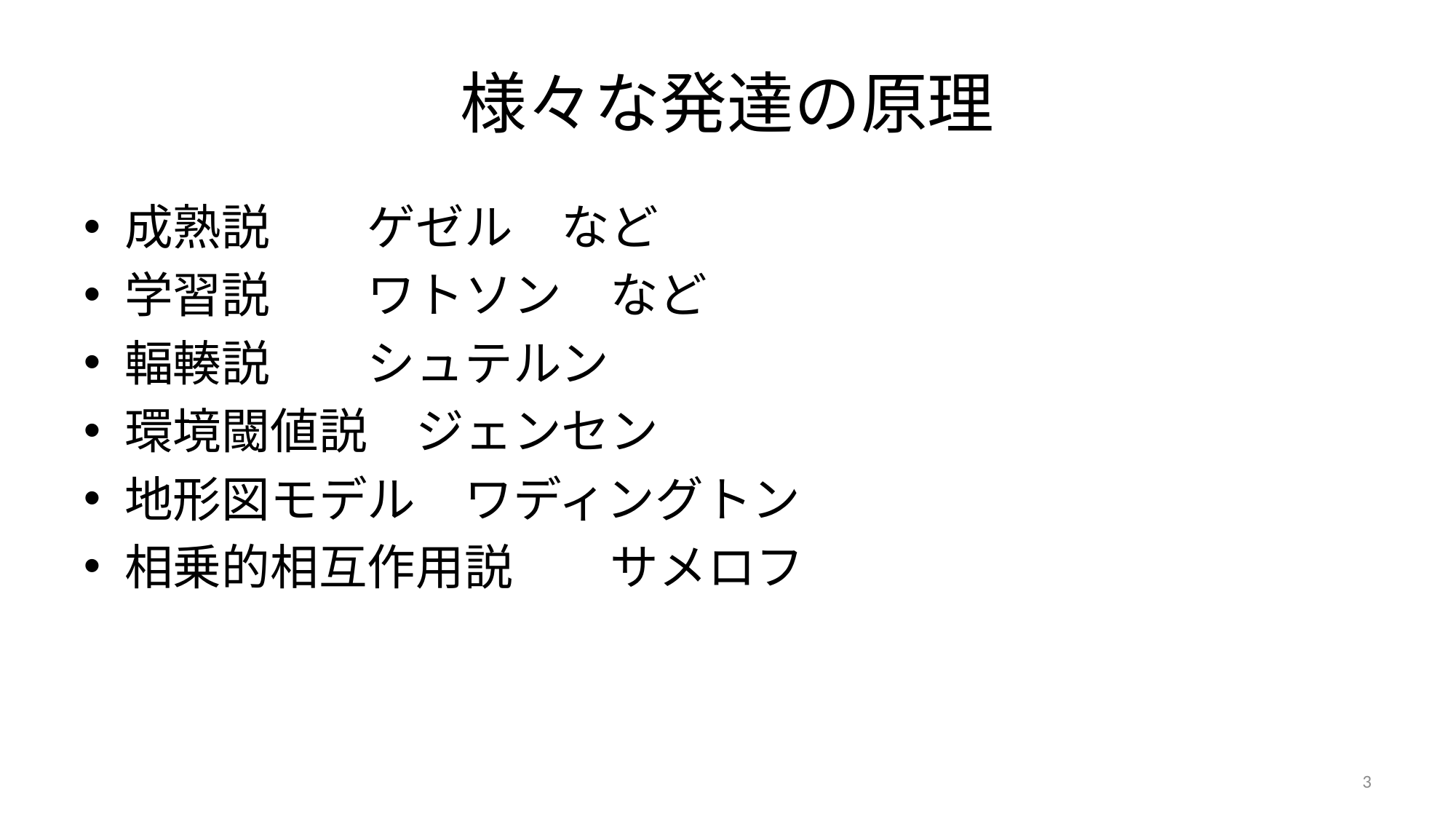

# 様々な発達の原理
成熟説　　ゲゼル　など
学習説　　ワトソン　など
輻輳説　　シュテルン
環境閾値説　ジェンセン
地形図モデル　ワディングトン
相乗的相互作用説　　サメロフ

3